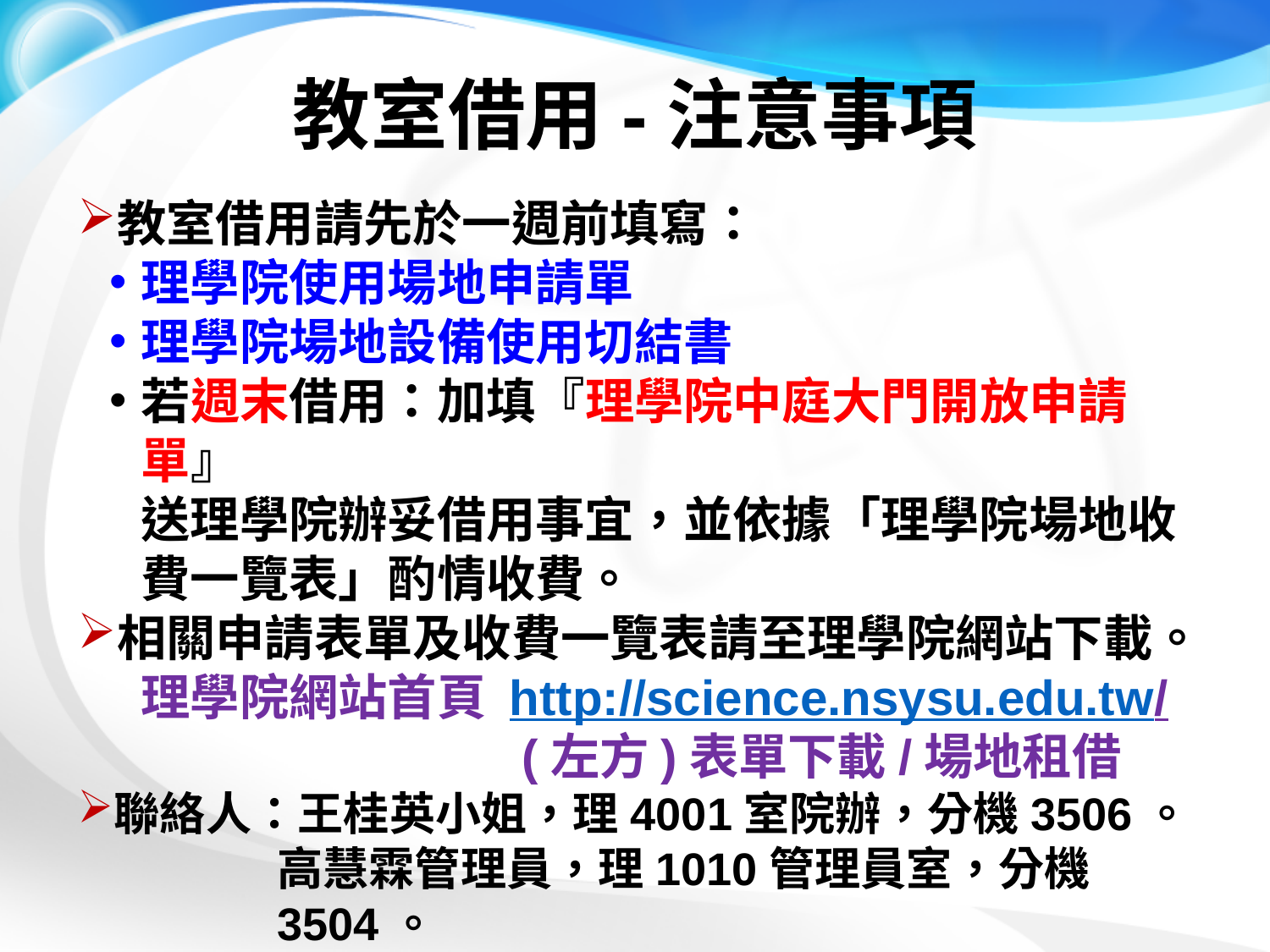

# 教室借用-注意事項
教室借用請先於一週前填寫：
理學院使用場地申請單
理學院場地設備使用切結書
若週末借用：加填『理學院中庭大門開放申請單』
送理學院辦妥借用事宜，並依據「理學院場地收費一覽表」酌情收費。
相關申請表單及收費一覽表請至理學院網站下載。
理學院網站首頁 http://science.nsysu.edu.tw/
(左方)表單下載/場地租借
聯絡人：王桂英小姐，理4001室院辦，分機3506。
高慧霖管理員，理1010管理員室，分機3504。